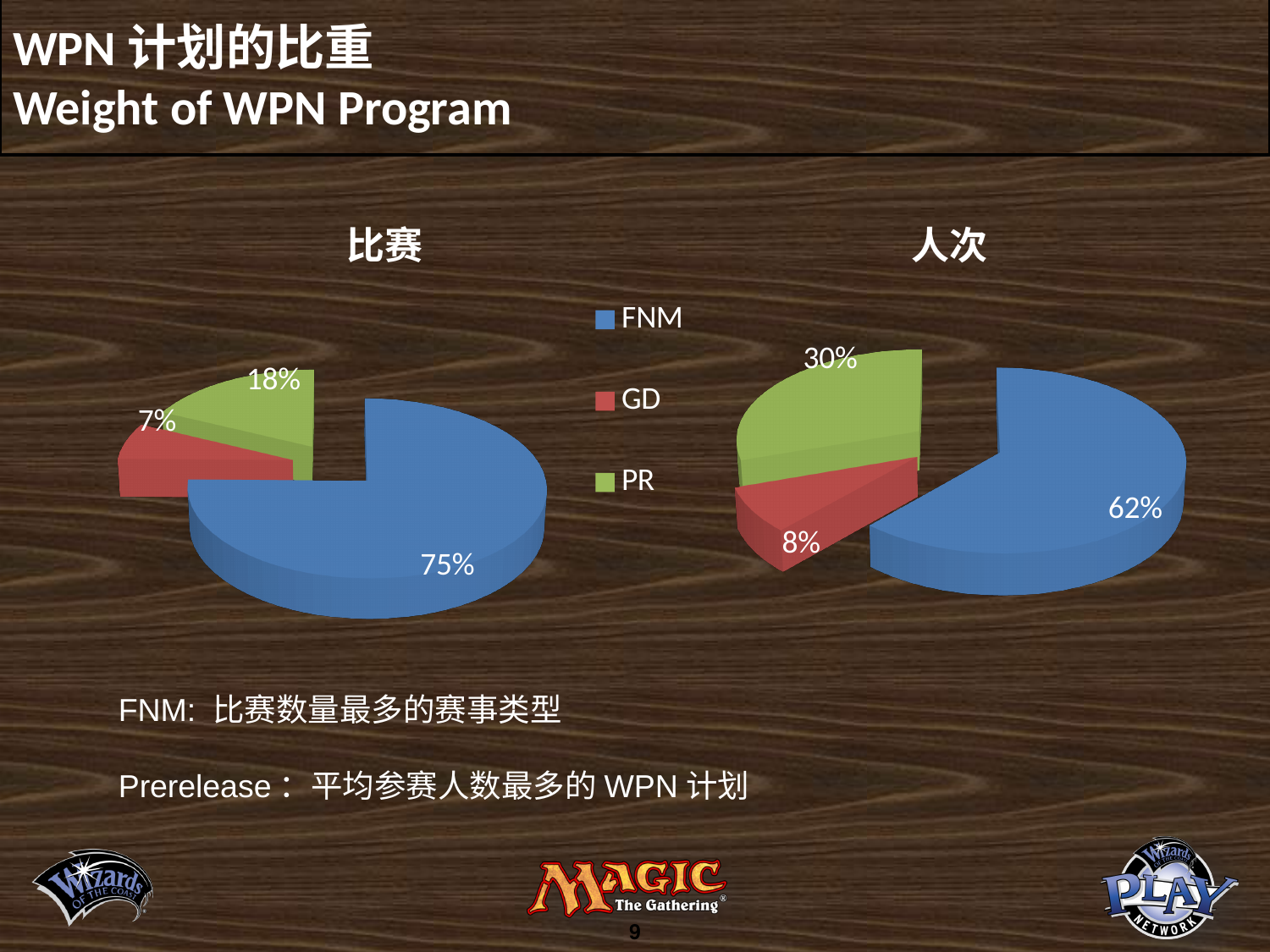

WPN计划的比重
Weight of WPN Program

[unsupported chart]

[unsupported chart]

FNM: 比赛数量最多的赛事类型

Prerelease：平均参赛人数最多的WPN计划